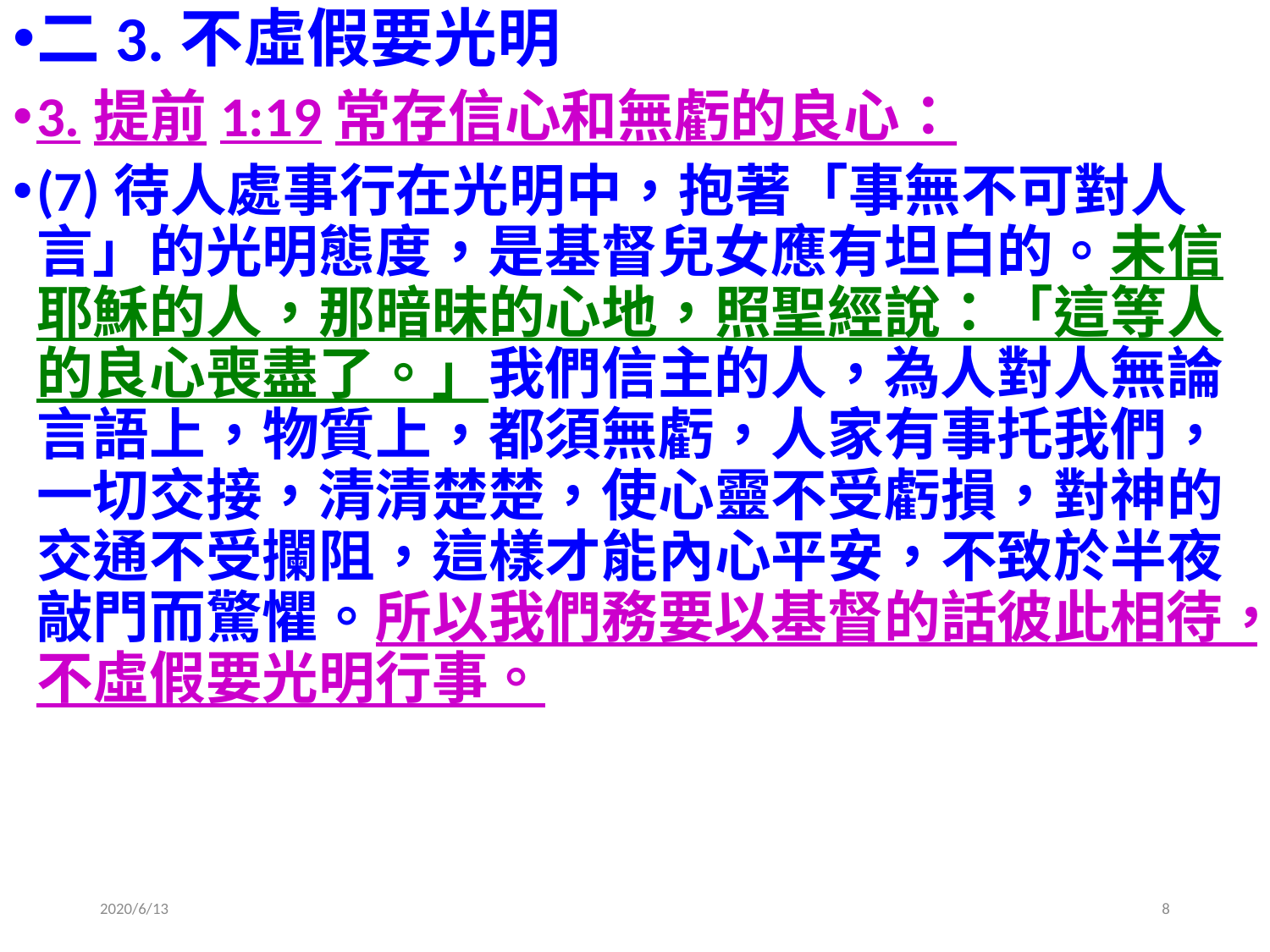

二3.不虛假要光明
3.提前1:19常存信心和無虧的良心：
(7)待人處事行在光明中，抱著「事無不可對人言」的光明態度，是基督兒女應有坦白的。未信耶穌的人，那暗昧的心地，照聖經說：「這等人的良心喪盡了。」我們信主的人，為人對人無論言語上，物質上，都須無虧，人家有事托我們，一切交接，清清楚楚，使心靈不受虧損，對神的交通不受攔阻，這樣才能內心平安，不致於半夜敲門而驚懼。所以我們務要以基督的話彼此相待，不虛假要光明行事。

2020/6/13
8